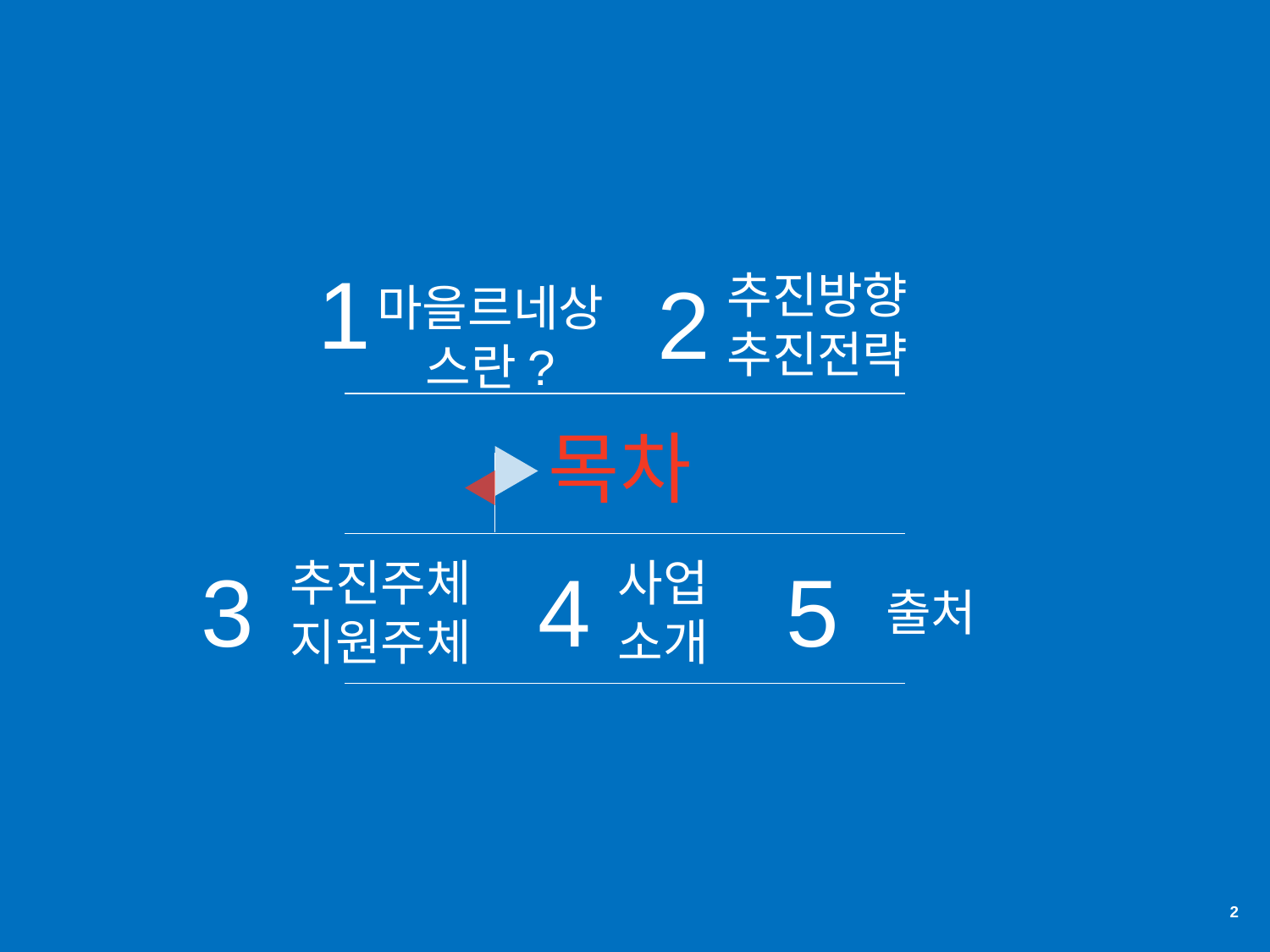

1
마을르네상스란?
2
추진방향추진전략
목차

3
추진주체
지원주체
4
사업소개
5
출처
2